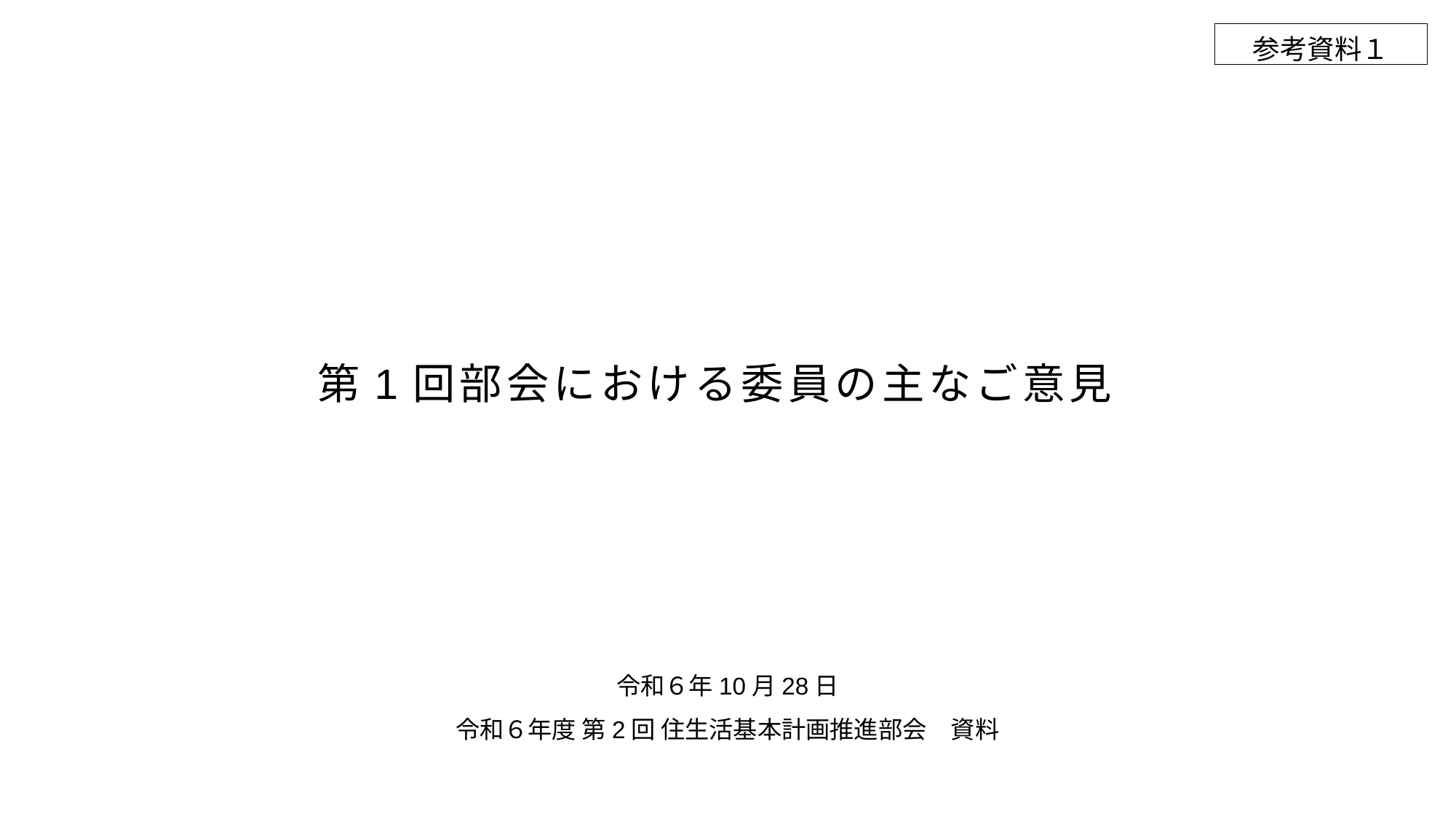

参考資料１
第1回部会における委員の主なご意見
令和６年10月28日
令和６年度 第2回 住生活基本計画推進部会　資料